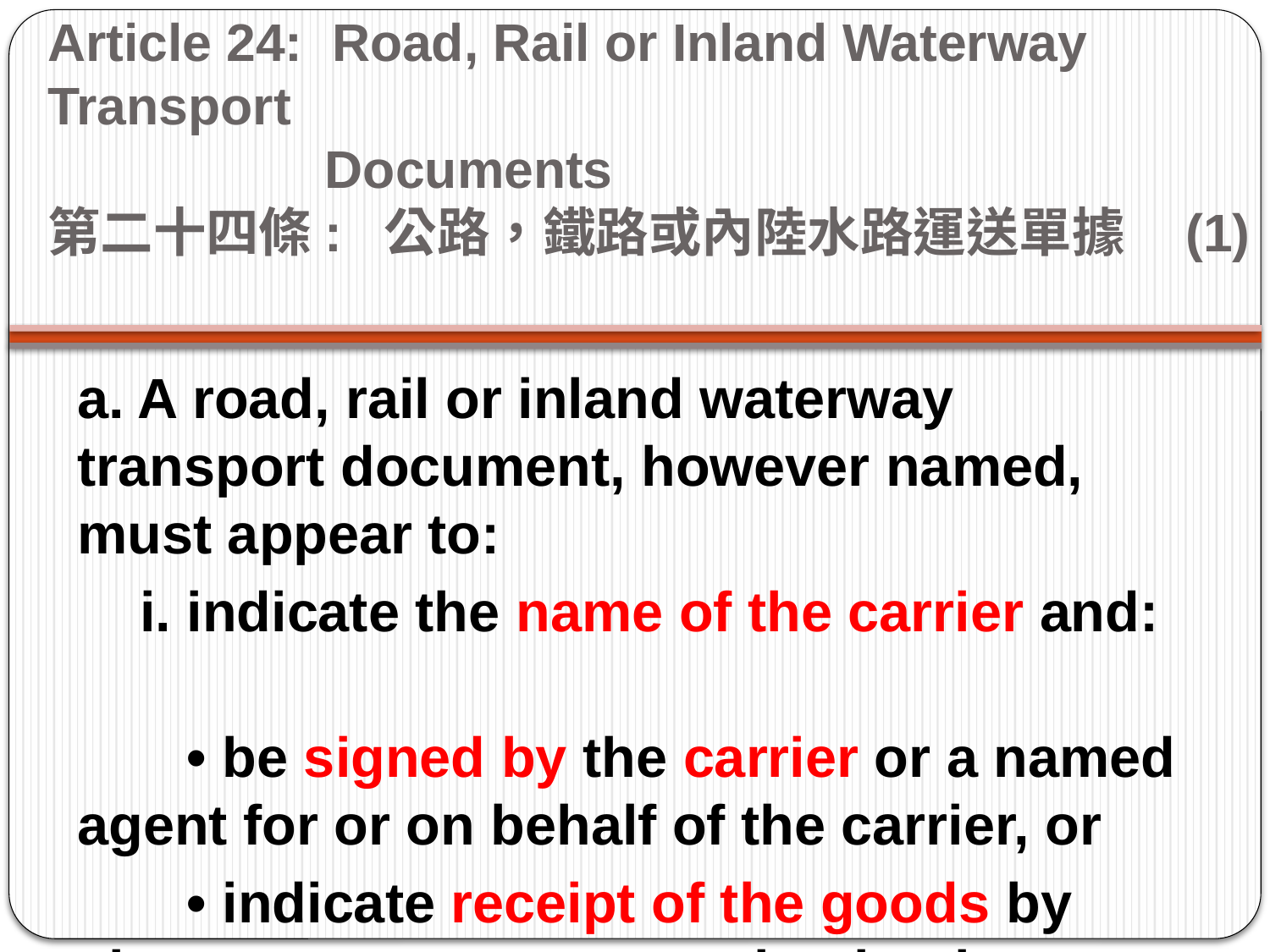

# Article 24:  Road, Rail or Inland Waterway Transport Documents   第二十四條:  公路，鐵路或內陸水路運送單據    (1)
a. A road, rail or inland waterway transport document, however named, must appear to:
    i. indicate the name of the carrier and:
       • be signed by the carrier or a named agent for or on behalf of the carrier, or
       • indicate receipt of the goods by signature, stamp or notation by the carrier or a named agent for or on behalf of the carrier.